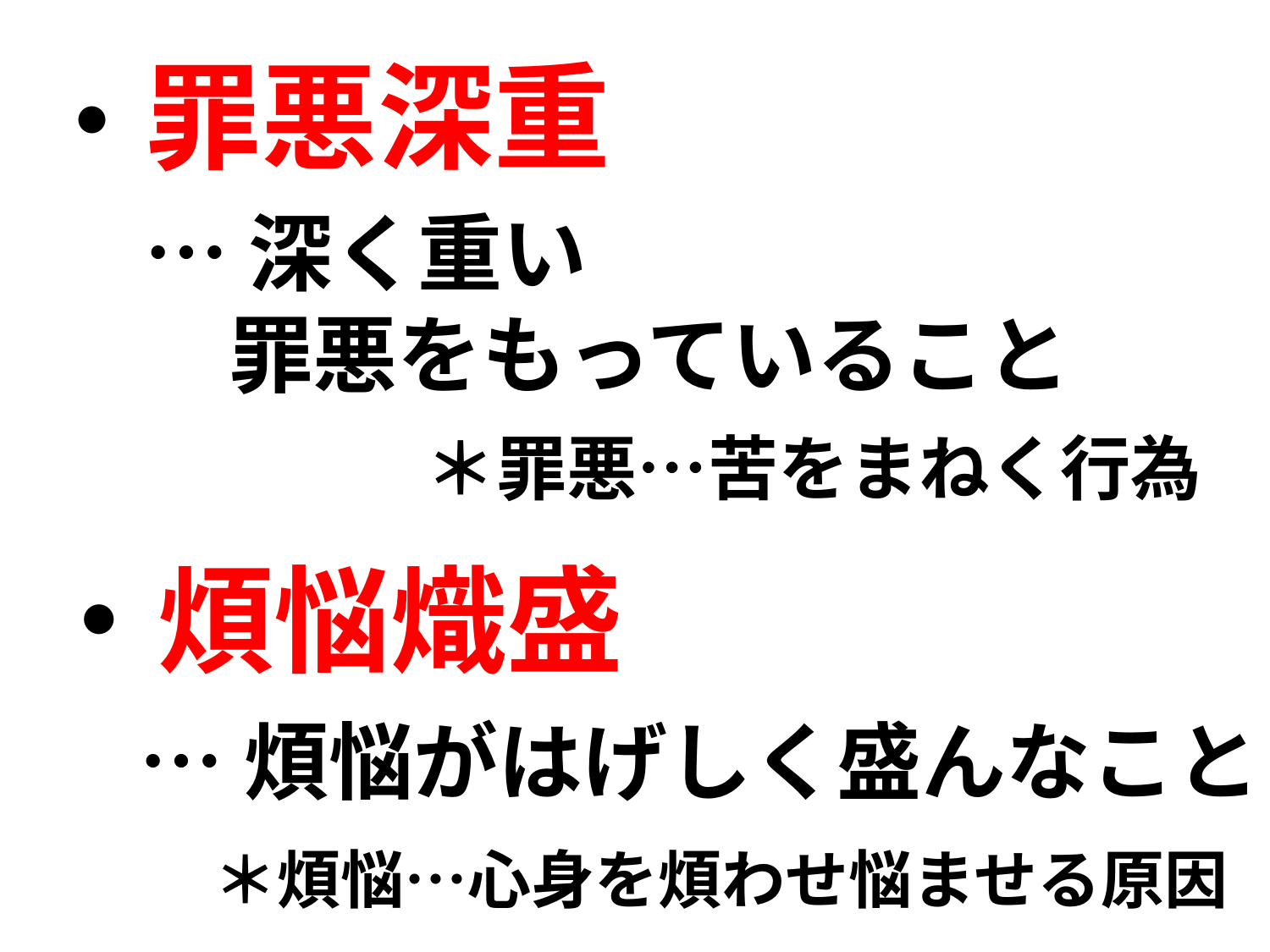

・罪悪深重
…深く重い
　罪悪をもっていること

　　　　＊罪悪…苦をまねく行為
・煩悩熾盛
…煩悩がはげしく盛んなこと
　＊煩悩…心身を煩わせ悩ませる原因